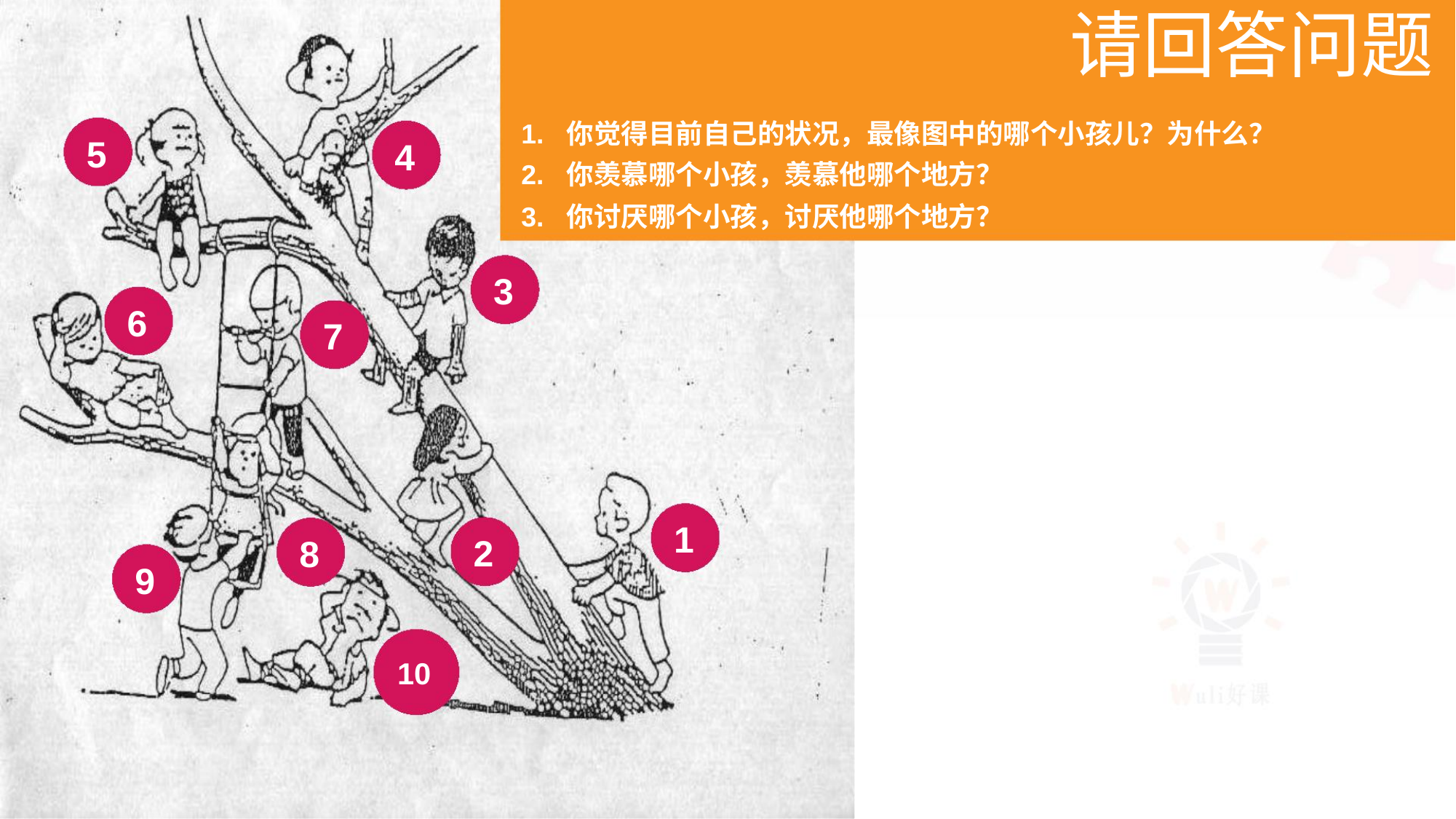

请回答问题
1. 你觉得目前自己的状况，最像图中的哪个小孩儿？为什么？
2. 你羡慕哪个小孩，羡慕他哪个地方？
3. 你讨厌哪个小孩，讨厌他哪个地方？
5
4
3
6
7
1
2
8
9
10